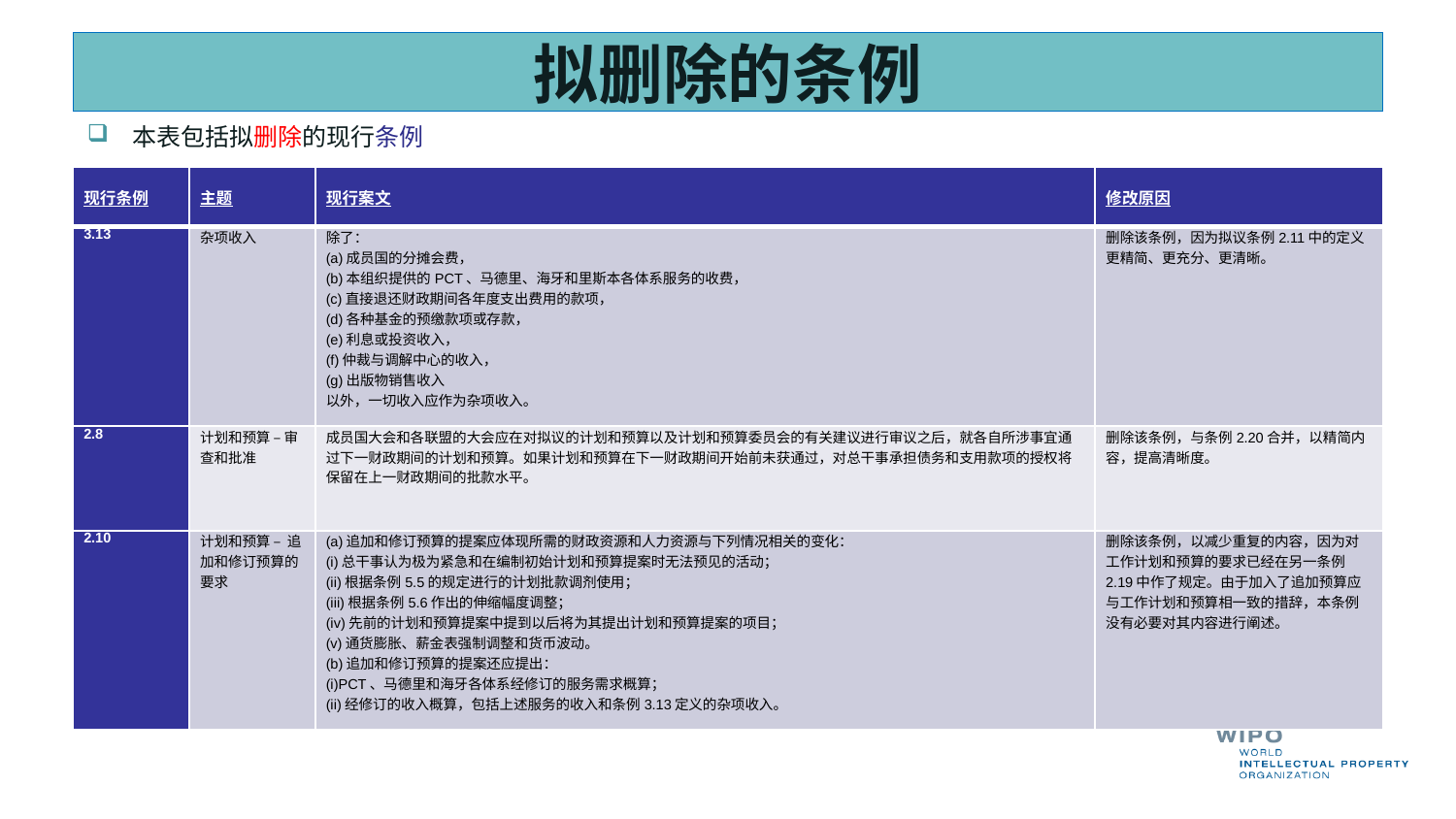

# 拟删除的条例
本表包括拟删除的现行条例
| 现行条例 | 主题 | 现行案文 | 修改原因 |
| --- | --- | --- | --- |
| 3.13 | 杂项收入 | 除了： (a)成员国的分摊会费， (b)本组织提供的PCT、马德里、海牙和里斯本各体系服务的收费， (c)直接退还财政期间各年度支出费用的款项， (d)各种基金的预缴款项或存款， (e)利息或投资收入， (f)仲裁与调解中心的收入， (g)出版物销售收入 以外，一切收入应作为杂项收入。 | 删除该条例，因为拟议条例2.11中的定义更精简、更充分、更清晰。 |
| 2.8 | 计划和预算 – 审查和批准 | 成员国大会和各联盟的大会应在对拟议的计划和预算以及计划和预算委员会的有关建议进行审议之后，就各自所涉事宜通过下一财政期间的计划和预算。如果计划和预算在下一财政期间开始前未获通过，对总干事承担债务和支用款项的授权将保留在上一财政期间的批款水平。 | 删除该条例，与条例2.20合并，以精简内容，提高清晰度。 |
| 2.10 | 计划和预算 – 追加和修订预算的要求 | (a)追加和修订预算的提案应体现所需的财政资源和人力资源与下列情况相关的变化： (i)总干事认为极为紧急和在编制初始计划和预算提案时无法预见的活动； (ii)根据条例5.5的规定进行的计划批款调剂使用； (iii)根据条例5.6作出的伸缩幅度调整； (iv)先前的计划和预算提案中提到以后将为其提出计划和预算提案的项目； (v)通货膨胀、薪金表强制调整和货币波动。 (b)追加和修订预算的提案还应提出： (i)PCT、马德里和海牙各体系经修订的服务需求概算； (ii)经修订的收入概算，包括上述服务的收入和条例3.13定义的杂项收入。 | 删除该条例，以减少重复的内容，因为对工作计划和预算的要求已经在另一条例2.19中作了规定。由于加入了追加预算应与工作计划和预算相一致的措辞，本条例没有必要对其内容进行阐述。 |